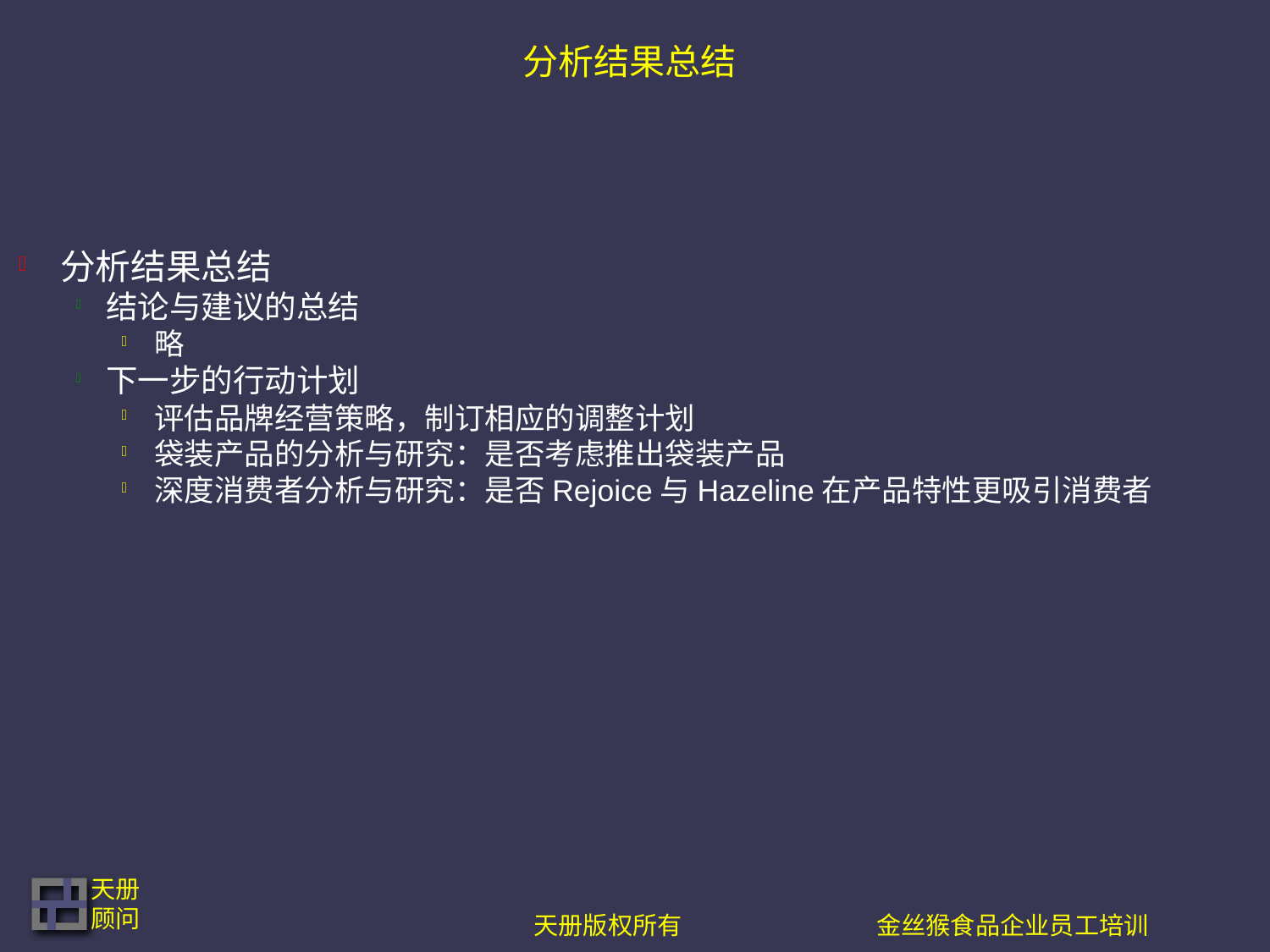

# 分析结果总结
分析结果总结
结论与建议的总结
略
下一步的行动计划
评估品牌经营策略，制订相应的调整计划
袋装产品的分析与研究：是否考虑推出袋装产品
深度消费者分析与研究：是否Rejoice与Hazeline在产品特性更吸引消费者
47